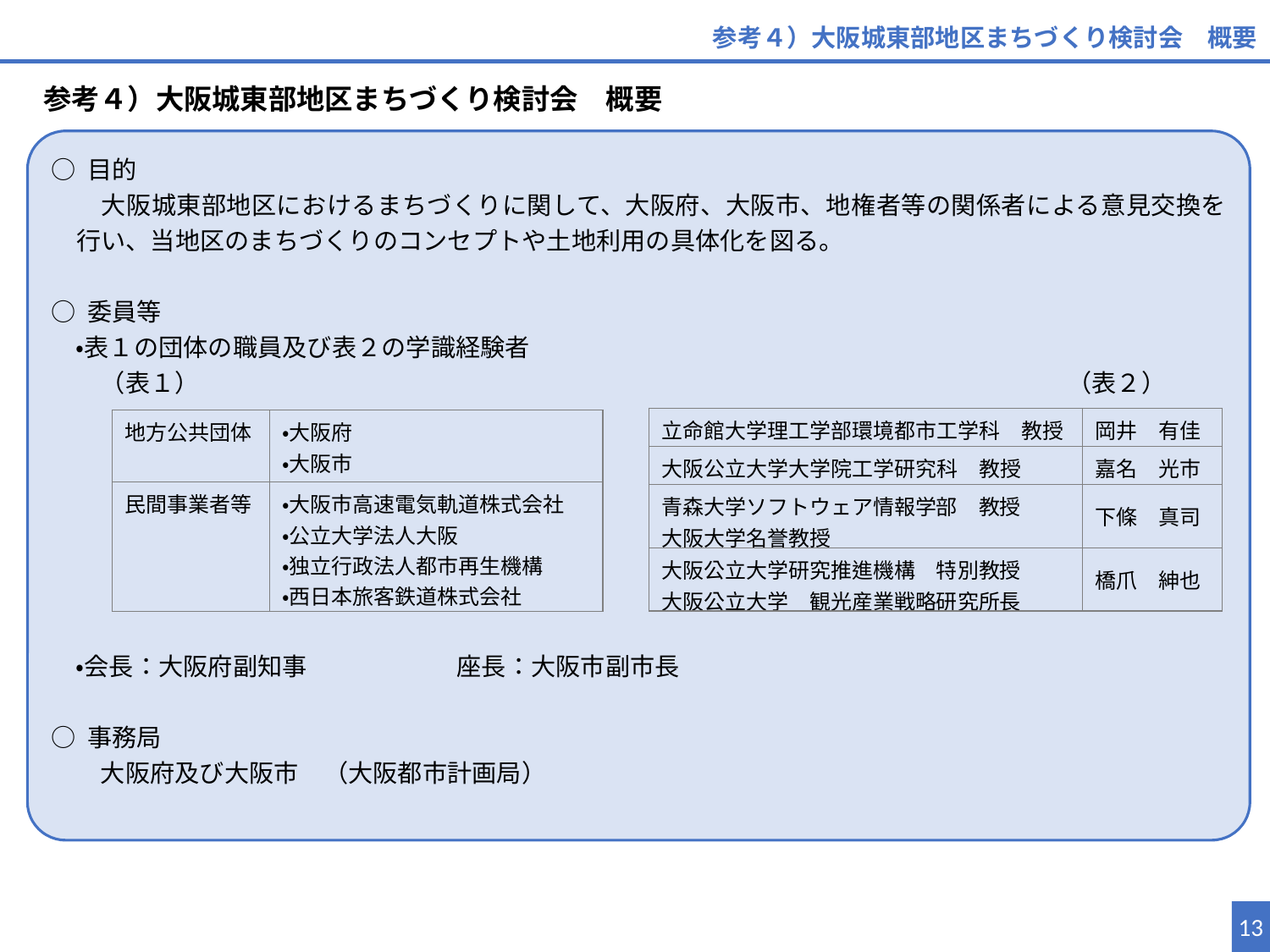

参考４）大阪城東部地区まちづくり検討会　概要
参考４）大阪城東部地区まちづくり検討会　概要
○ 目的
　大阪城東部地区におけるまちづくりに関して、大阪府、大阪市、地権者等の関係者による意見交換を行い、当地区のまちづくりのコンセプトや土地利用の具体化を図る。

○ 委員等
　・表１の団体の職員及び表２の学識経験者
　　（表１）							（表２）

　・会長：大阪府副知事	　座長：大阪市副市長

○ 事務局
　　大阪府及び大阪市　（大阪都市計画局）

| 立命館大学理工学部環境都市工学科　教授 | 岡井　有佳 |
| --- | --- |
| 大阪公立大学大学院工学研究科　教授 | 嘉名　光市 |
| 青森大学ソフトウェア情報学部　教授　 大阪大学名誉教授 | 下條　真司 |
| 大阪公立大学研究推進機構　特別教授 大阪公立大学　観光産業戦略研究所長 | 橋爪　紳也 |
| 地方公共団体 | ・大阪府 ・大阪市 |
| --- | --- |
| 民間事業者等 | ・大阪市高速電気軌道株式会社 ・公立大学法人大阪 ・独立行政法人都市再生機構 ・西日本旅客鉄道株式会社 |
13